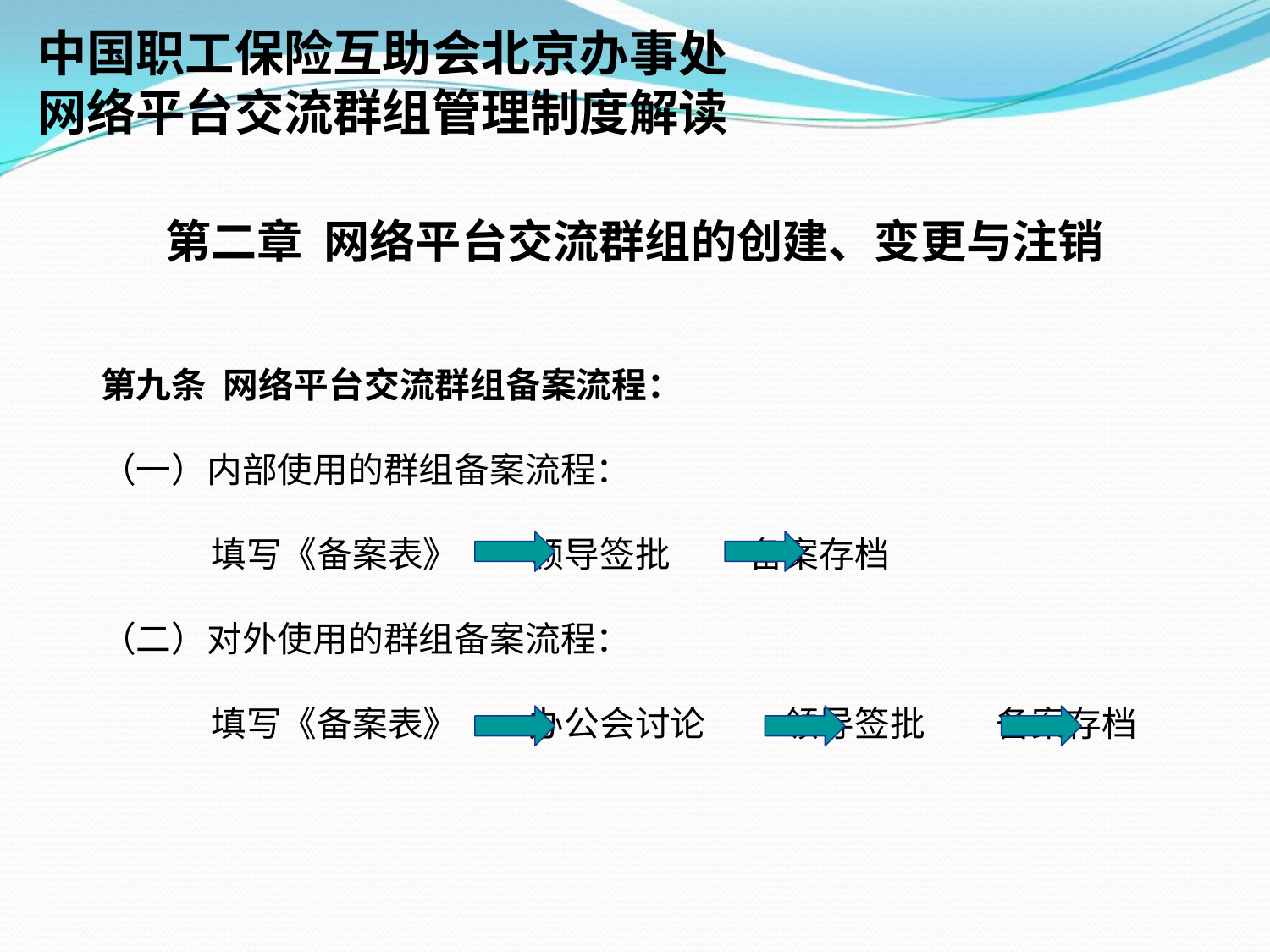

中国职工保险互助会北京办事处
网络平台交流群组管理制度解读
第二章  网络平台交流群组的创建、变更与注销

第九条  网络平台交流群组备案流程：

（一）内部使用的群组备案流程：

             填写《备案表》         领导签批          备案存档

（二）对外使用的群组备案流程：

             填写《备案表》         办公会讨论          领导签批         备案存档